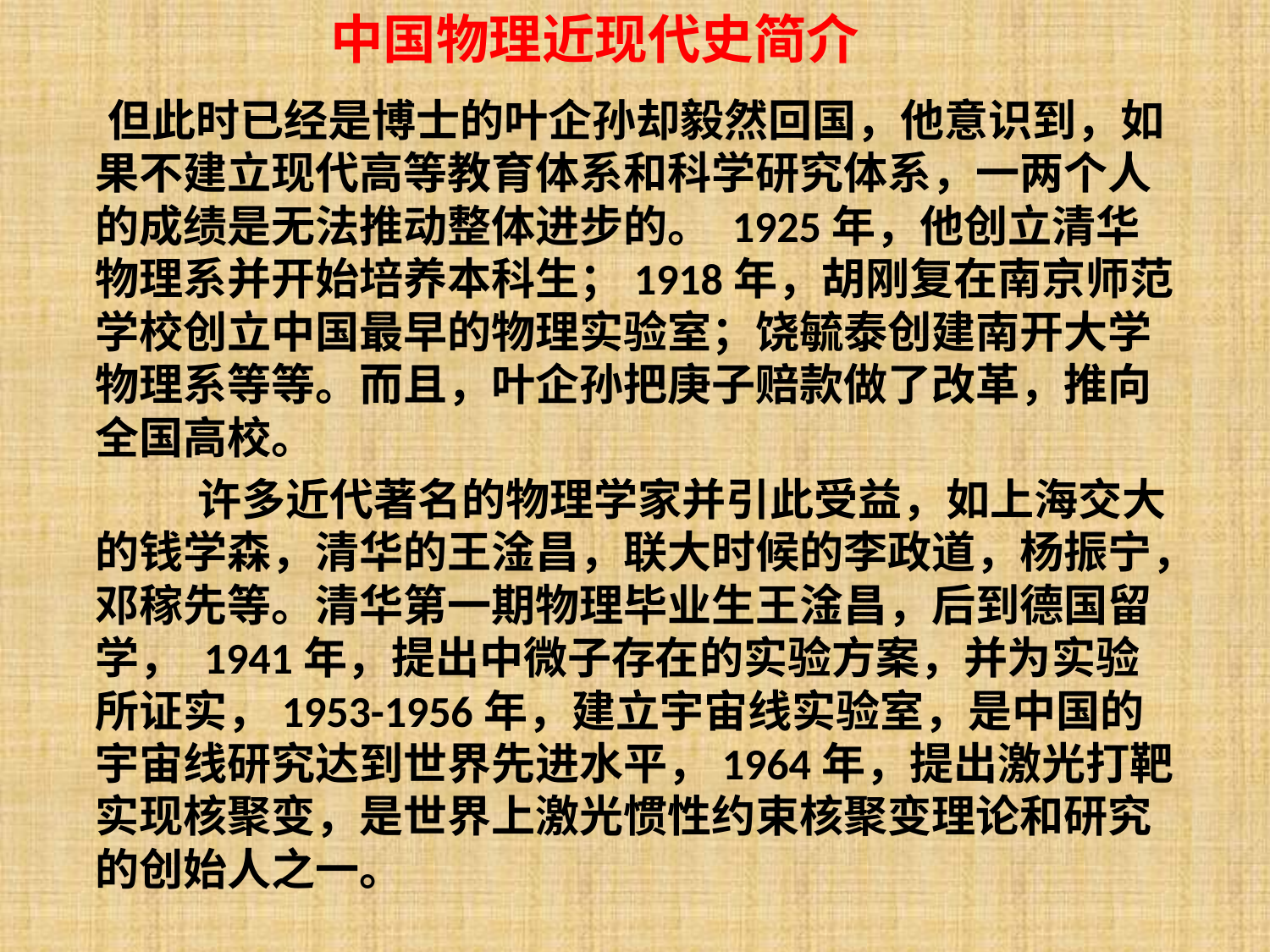

中国物理近现代史简介
     但此时已经是博士的叶企孙却毅然回国，他意识到，如果不建立现代高等教育体系和科学研究体系，一两个人的成绩是无法推动整体进步的。 1925年，他创立清华物理系并开始培养本科生；1918年，胡刚复在南京师范学校创立中国最早的物理实验室；饶毓泰创建南开大学物理系等等。而且，叶企孙把庚子赔款做了改革，推向全国高校。
              许多近代著名的物理学家并引此受益，如上海交大的钱学森，清华的王淦昌，联大时候的李政道，杨振宁，邓稼先等。清华第一期物理毕业生王淦昌，后到德国留学， 1941年，提出中微子存在的实验方案，并为实验所证实，1953-1956年，建立宇宙线实验室，是中国的宇宙线研究达到世界先进水平，1964年，提出激光打靶实现核聚变，是世界上激光惯性约束核聚变理论和研究的创始人之一。